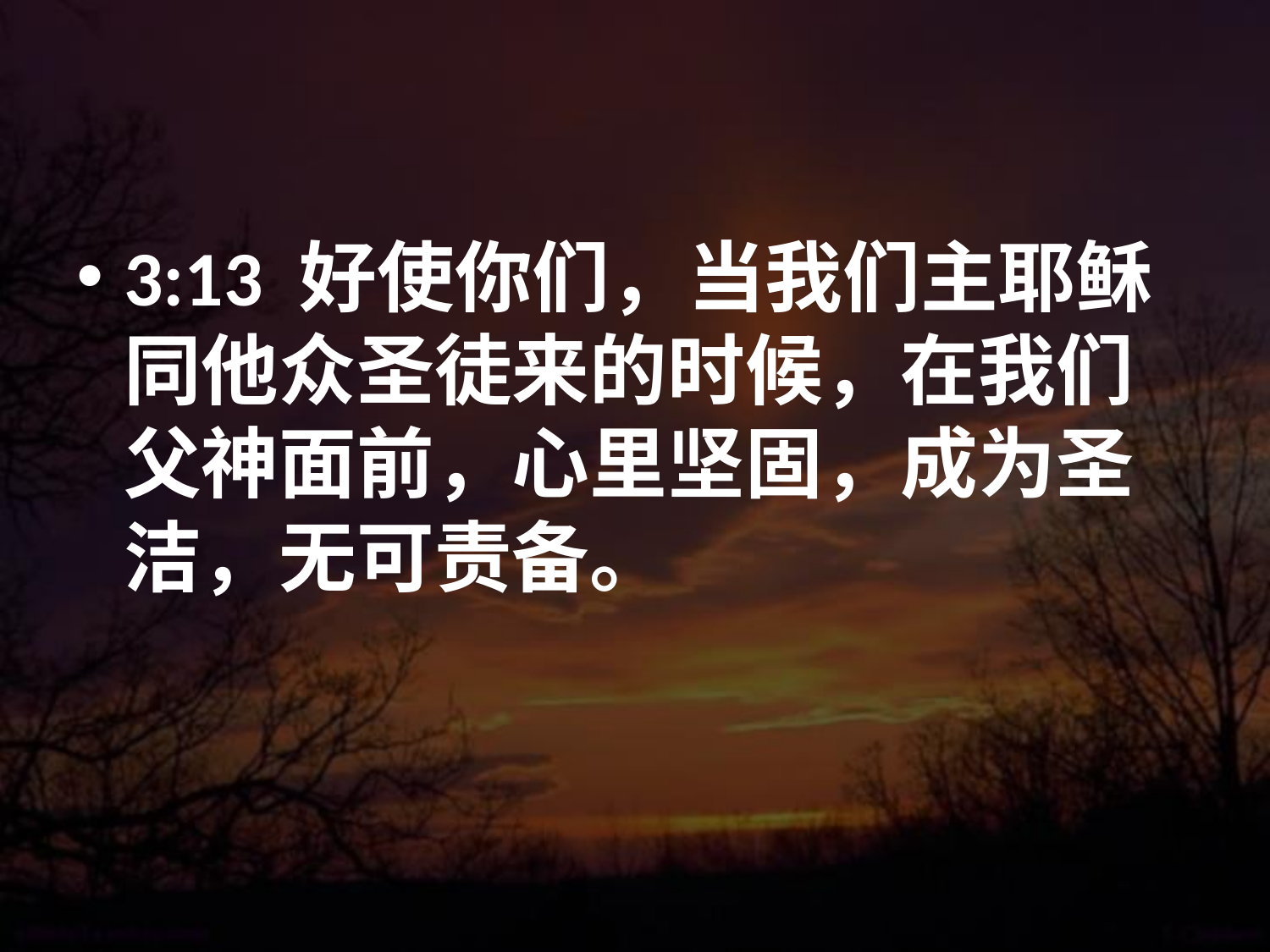

#
3:13 好使你们，当我们主耶稣同他众圣徒来的时候，在我们父神面前，心里坚固，成为圣洁，无可责备。